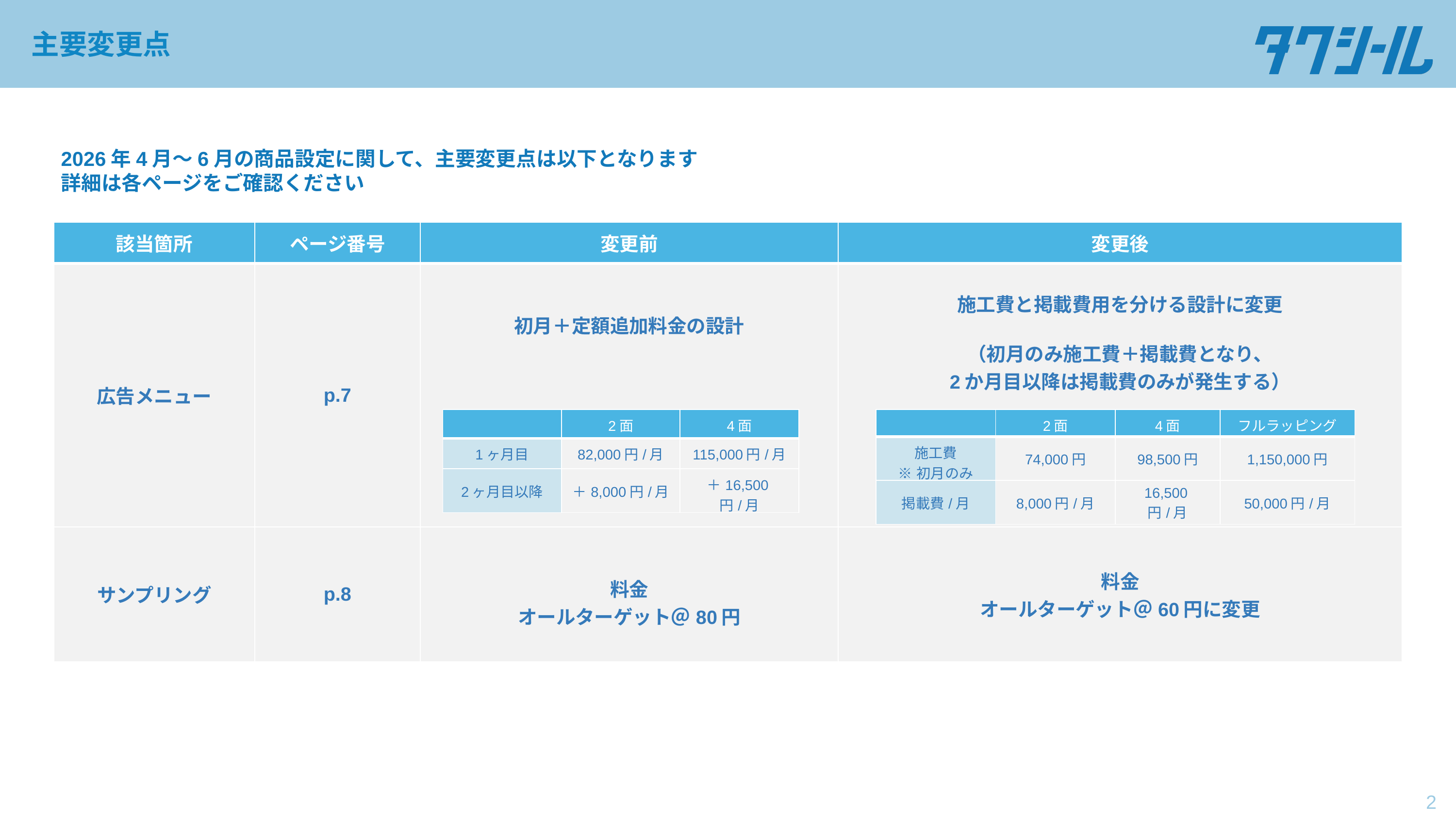

# 主要変更点

2026年4月～6月の商品設定に関して、主要変更点は以下となります
詳細は各ページをご確認ください
| 該当箇所 | ページ番号 | 変更前 | 変更後 |
| --- | --- | --- | --- |
| 広告メニュー | p.7 | 初月＋定額追加料金の設計 | 施工費と掲載費用を分ける設計に変更 （初月のみ施工費＋掲載費となり、 2か月目以降は掲載費のみが発生する） |
| サンプリング | p.8 | 料金 オールターゲット＠80円 | 料金 オールターゲット＠60円に変更 |
|  | 2面 | 4面 |
| --- | --- | --- |
| 1ヶ月目 | 82,000円/月 | 115,000円/月 |
| 2ヶ月目以降 | ＋8,000円/月 | ＋16,500円/月 |
|  | 2面 | 4面 | フルラッピング |
| --- | --- | --- | --- |
| 施工費 ※初月のみ | 74,000円 | 98,500円 | 1,150,000円 |
| 掲載費/月 | 8,000円/月 | 16,500円/月 | 50,000円/月 |
2